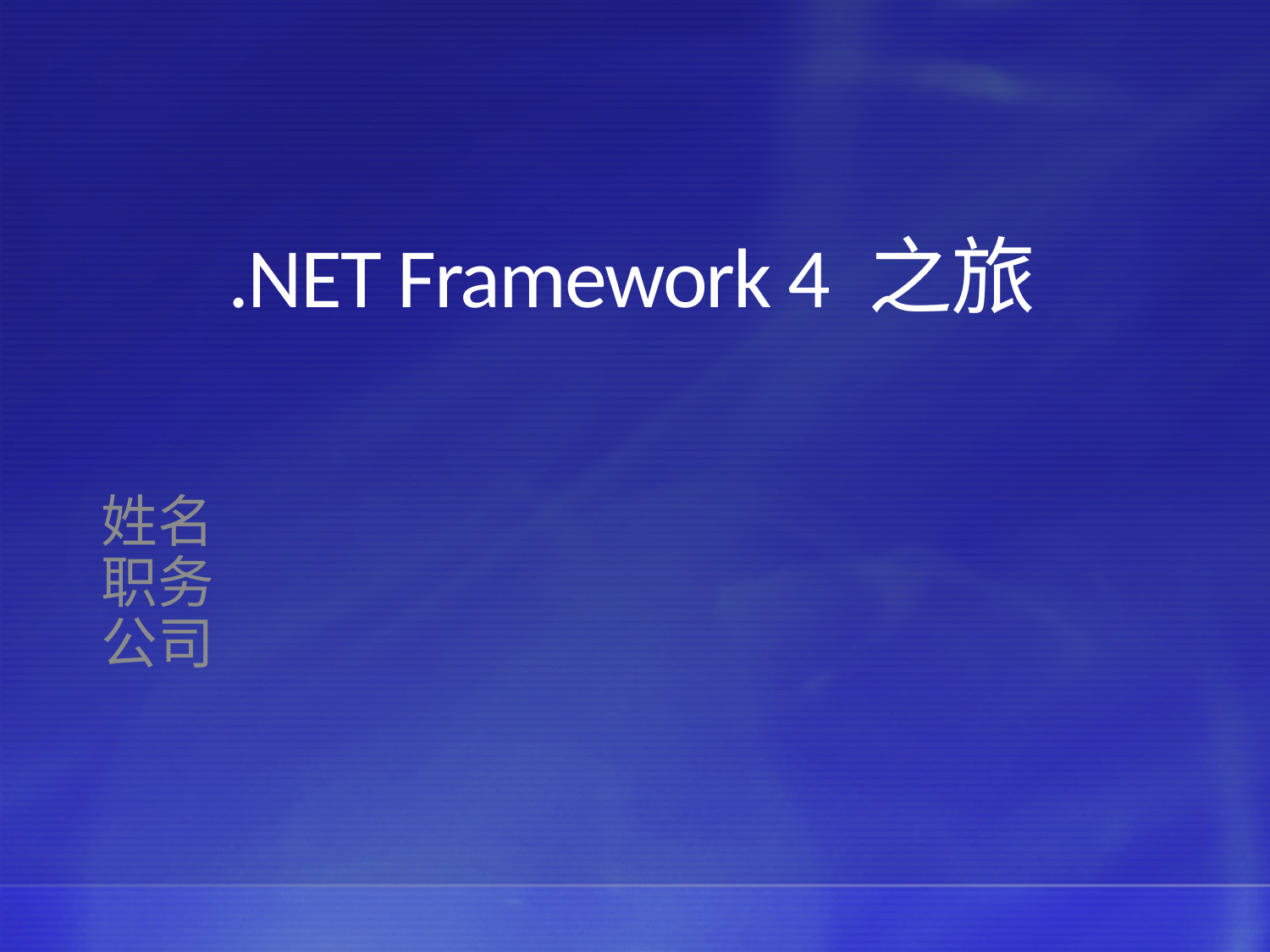

.NET Framework 4 之旅
姓名
职务
公司